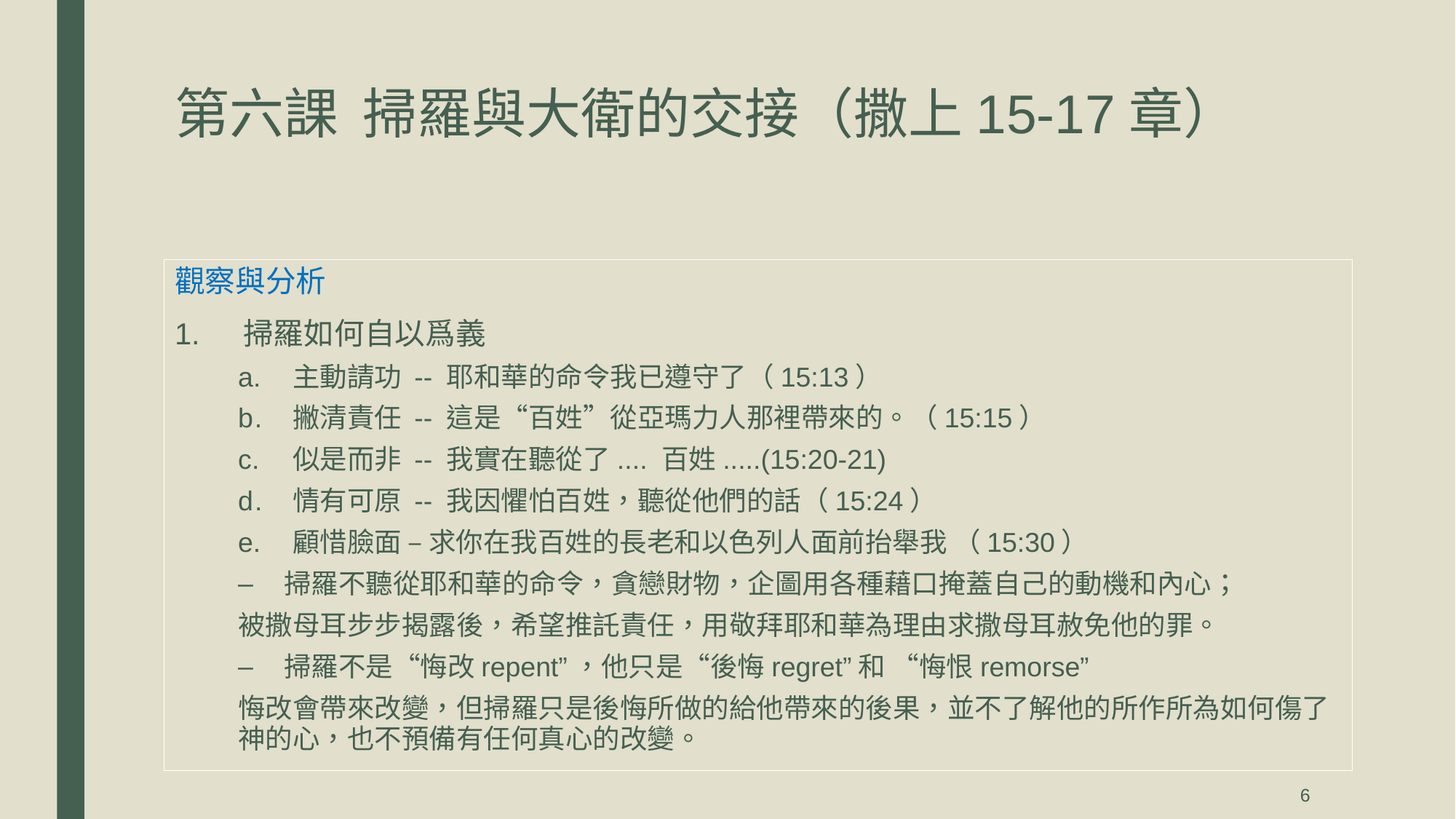

# 第六課  掃羅與大衛的交接（撒上15-17章）
觀察與分析
 掃羅如何自以爲義
主動請功 -- 耶和華的命令我已遵守了（15:13）
撇清責任 -- 這是“百姓”從亞瑪力人那裡帶來的。（15:15）
似是而非 -- 我實在聽從了.... 百姓.....(15:20-21)
情有可原 -- 我因懼怕百姓，聽從他們的話（15:24）
顧惜臉面 – 求你在我百姓的長老和以色列人面前抬舉我 （15:30）
掃羅不聽從耶和華的命令，貪戀財物，企圖用各種藉口掩蓋自己的動機和內心；
被撒母耳步步揭露後，希望推託責任，用敬拜耶和華為理由求撒母耳赦免他的罪。
掃羅不是“悔改repent”，他只是“後悔regret”和 “悔恨remorse”
悔改會帶來改變，但掃羅只是後悔所做的給他帶來的後果，並不了解他的所作所為如何傷了神的心，也不預備有任何真心的改變。

6